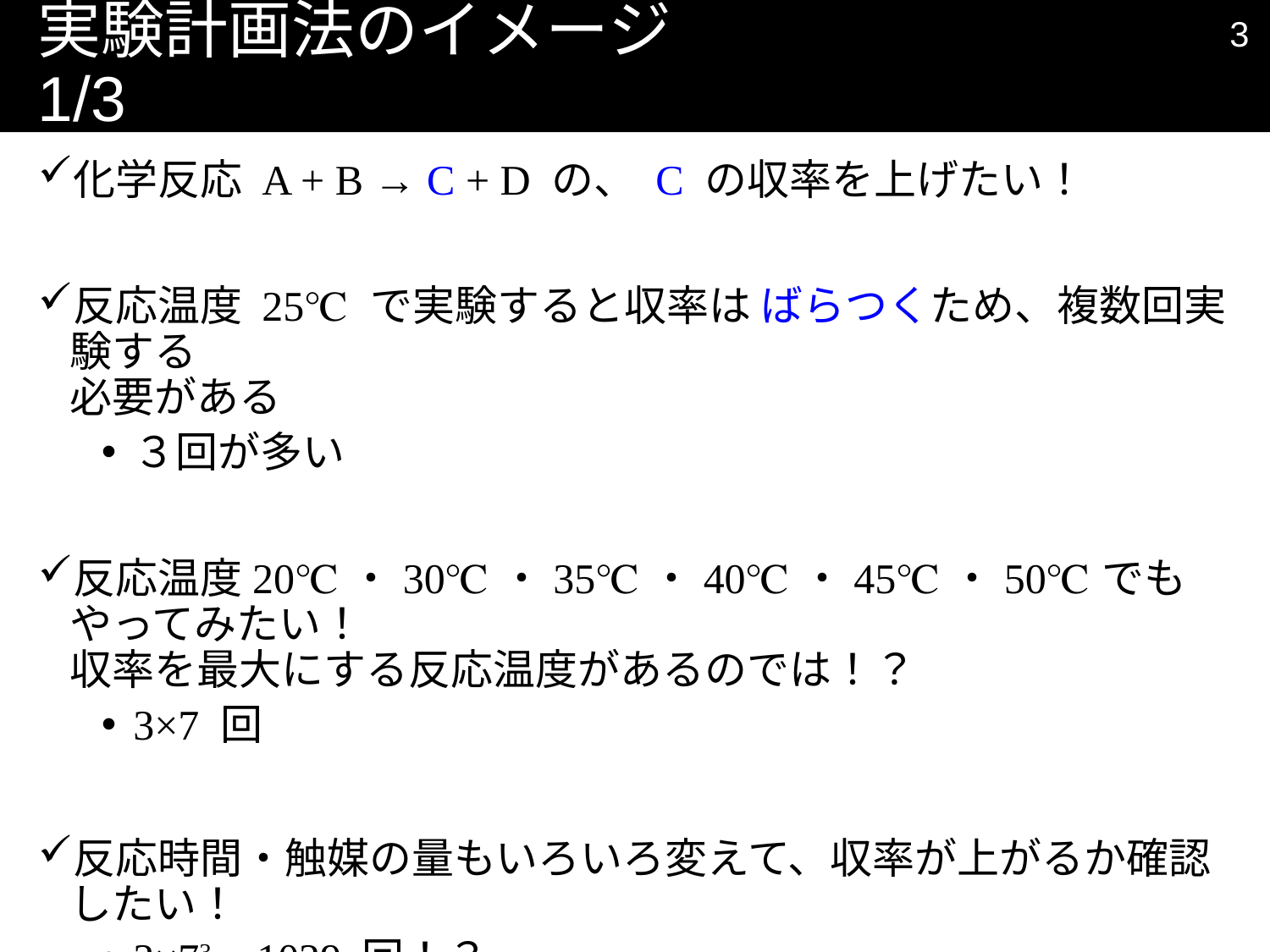

3
# 実験計画法のイメージ 1/3
化学反応 A + B → C + D の、 C の収率を上げたい！

反応温度 25℃ で実験すると収率は ばらつくため、複数回実験する
必要がある
３回が多い

反応温度20℃・30℃・35℃・40℃・45℃・50℃でもやってみたい！
収率を最大にする反応温度があるのでは！？
3×7 回

反応時間・触媒の量もいろいろ変えて、収率が上がるか確認したい！
3×73 = 1029 回！？